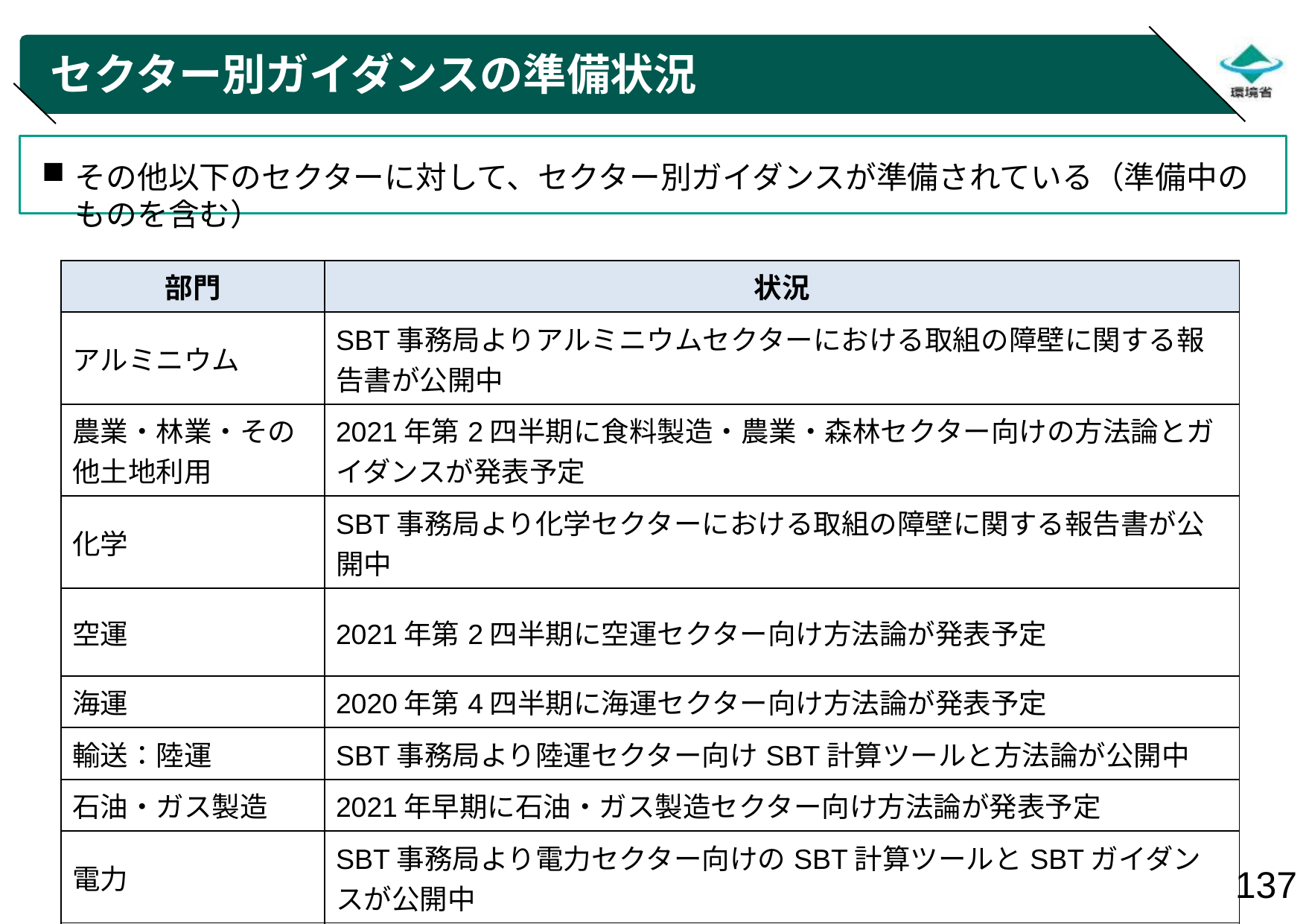

# セクター別ガイダンスの準備状況
その他以下のセクターに対して、セクター別ガイダンスが準備されている（準備中のものを含む）
| 部門 | 状況 |
| --- | --- |
| アルミニウム | SBT事務局よりアルミニウムセクターにおける取組の障壁に関する報告書が公開中 |
| 農業・林業・その他土地利用 | 2021年第2四半期に食料製造・農業・森林セクター向けの方法論とガイダンスが発表予定 |
| 化学 | SBT事務局より化学セクターにおける取組の障壁に関する報告書が公開中 |
| 空運 | 2021年第2四半期に空運セクター向け方法論が発表予定 |
| 海運 | 2020年第4四半期に海運セクター向け方法論が発表予定 |
| 輸送：陸運 | SBT事務局より陸運セクター向けSBT計算ツールと方法論が公開中 |
| 石油・ガス製造 | 2021年早期に石油・ガス製造セクター向け方法論が発表予定 |
| 電力 | SBT事務局より電力セクター向けのSBT計算ツールとSBTガイダンスが公開中 |
| 金融機関 | SBT事務局より金融セクター向けSBTガイダンスが公開中 |
| アパレル・履物 | SBT事務局よりアパレル・履物セクター向けSBTガイダンスが公開中 |
| 通信 | SBT事務局より情報・通信セクター向けSBTガイダンスが公開中 |